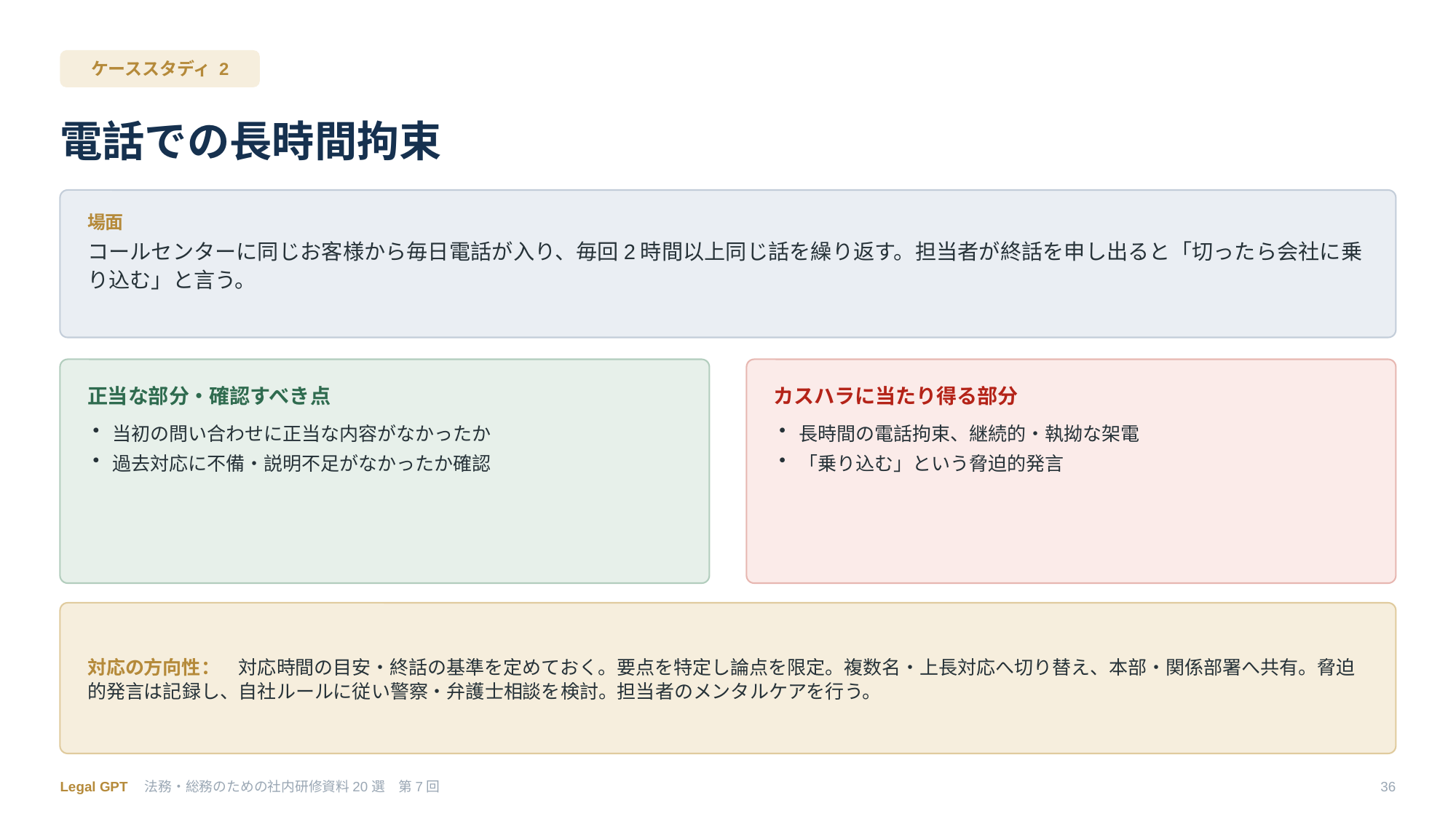

ケーススタディ 2
電話での長時間拘束

場面
コールセンターに同じお客様から毎日電話が入り、毎回2時間以上同じ話を繰り返す。担当者が終話を申し出ると「切ったら会社に乗り込む」と言う。

正当な部分・確認すべき点
カスハラに当たり得る部分
当初の問い合わせに正当な内容がなかったか
過去対応に不備・説明不足がなかったか確認
長時間の電話拘束、継続的・執拗な架電
「乗り込む」という脅迫的発言

対応の方向性：　対応時間の目安・終話の基準を定めておく。要点を特定し論点を限定。複数名・上長対応へ切り替え、本部・関係部署へ共有。脅迫的発言は記録し、自社ルールに従い警察・弁護士相談を検討。担当者のメンタルケアを行う。
Legal GPT　法務・総務のための社内研修資料20選　第7回
36